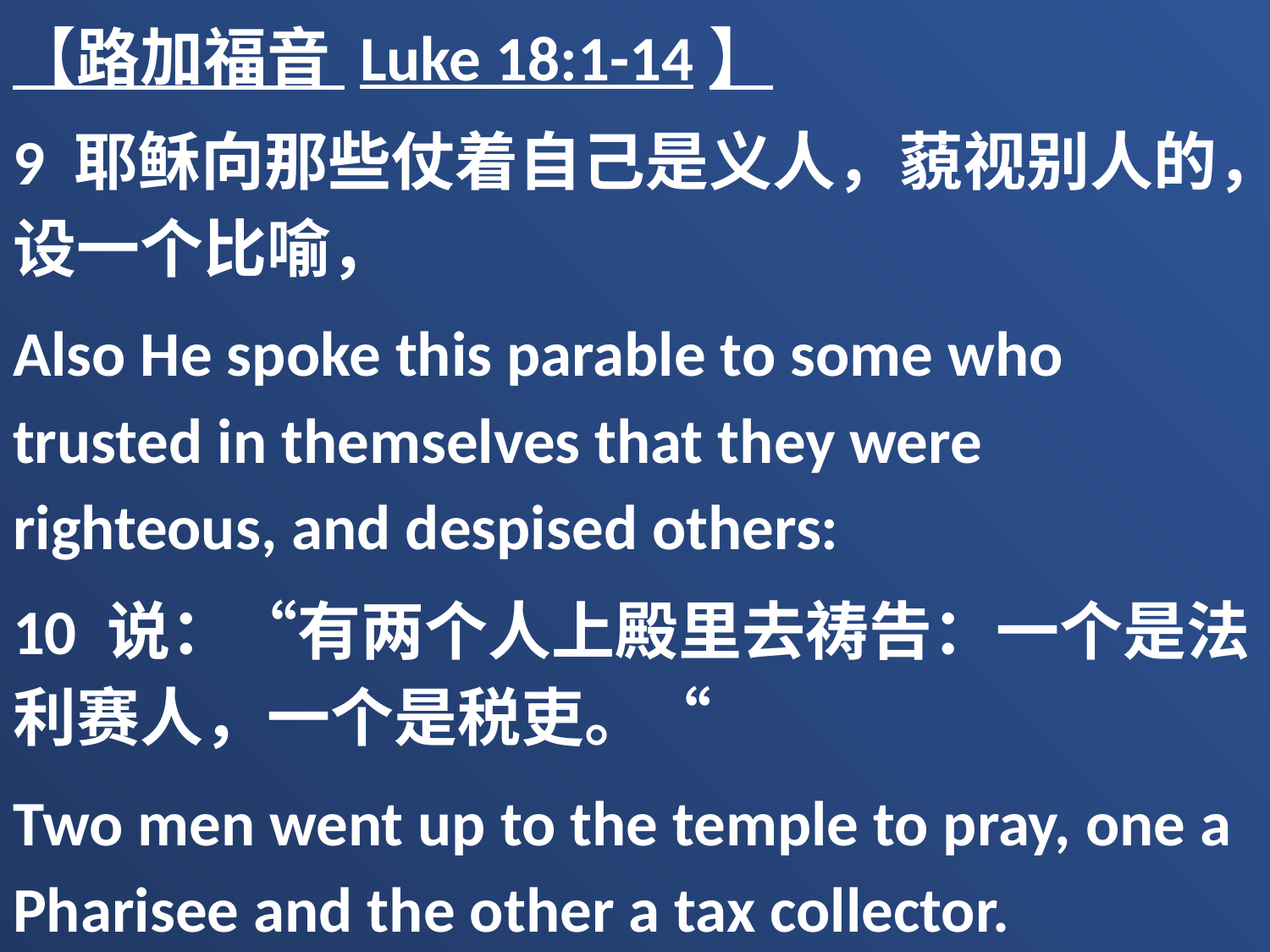

【路加福音 Luke 18:1-14】
9 耶稣向那些仗着自己是义人，藐视别人的，设一个比喻，
Also He spoke this parable to some who trusted in themselves that they were righteous, and despised others:
10 说：“有两个人上殿里去祷告：一个是法利赛人，一个是税吏。“
Two men went up to the temple to pray, one a Pharisee and the other a tax collector.